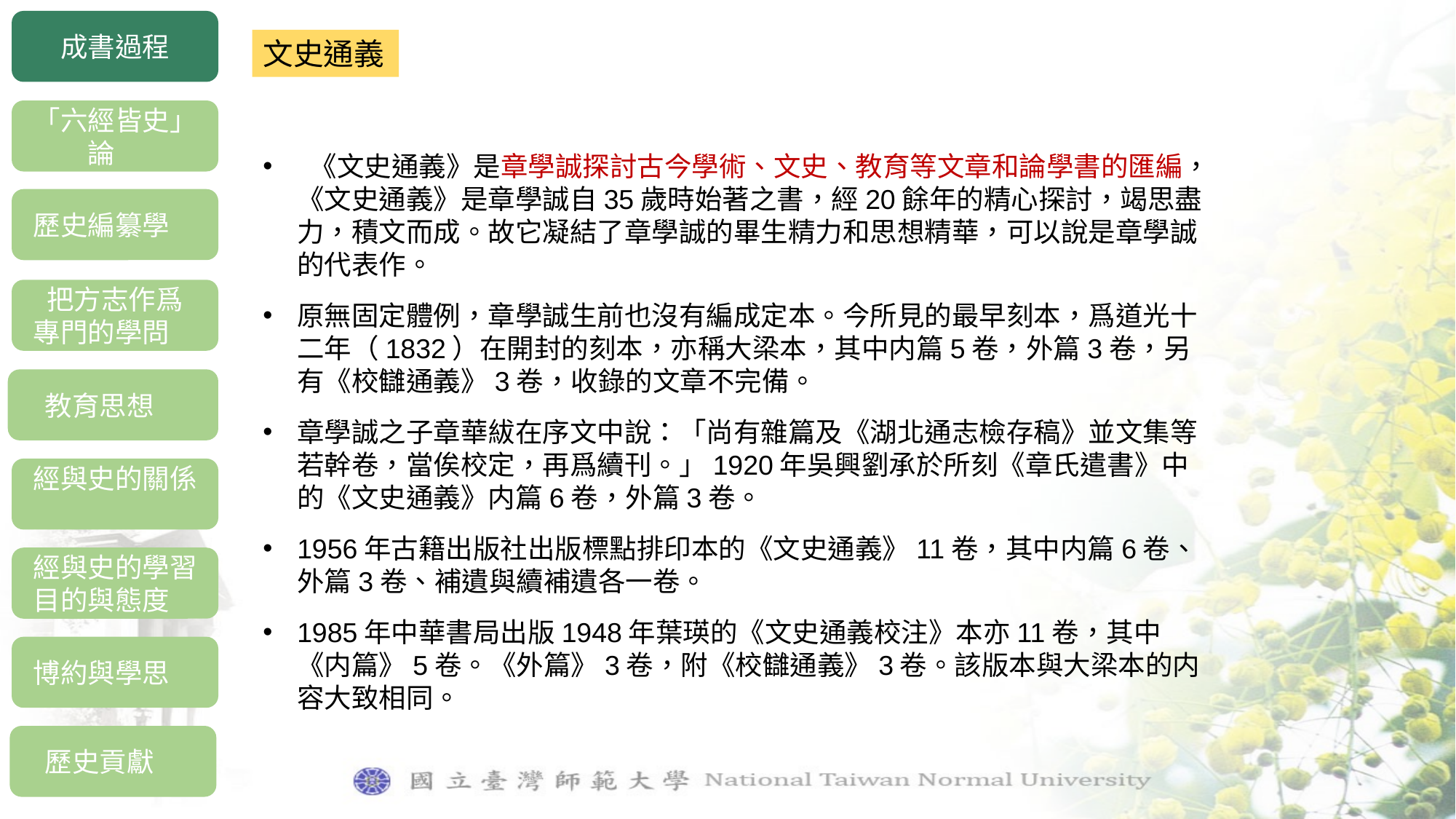

成書過程
「六經皆史」論
歷史編纂學
把方志作爲
專門的學問
教育思想
經與史的關係
經與史的學習目的與態度
博約與學思
歷史貢獻
文史通義
 《文史通義》是章學誠探討古今學術、文史、教育等文章和論學書的匯編，《文史通義》是章學誠自35歲時始著之書，經20餘年的精心探討，竭思盡力，積文而成。故它凝結了章學誠的畢生精力和思想精華，可以說是章學誠的代表作。
原無固定體例，章學誠生前也沒有編成定本。今所見的最早刻本，爲道光十二年（1832）在開封的刻本，亦稱大梁本，其中内篇5卷，外篇3卷，另有《校讎通義》3卷，收錄的文章不完備。
章學誠之子章華紱在序文中說：「尚有雜篇及《湖北通志檢存稿》並文集等若幹卷，當俟校定，再爲續刊。」1920年吳興劉承於所刻《章氏遣書》中的《文史通義》内篇6卷，外篇3卷。
1956年古籍出版社出版標點排印本的《文史通義》11卷，其中内篇6卷、外篇3卷、補遺與續補遺各一卷。
1985年中華書局出版1948年葉瑛的《文史通義校注》本亦11卷，其中《内篇》5卷。《外篇》3卷，附《校讎通義》3卷。該版本與大梁本的内容大致相同。